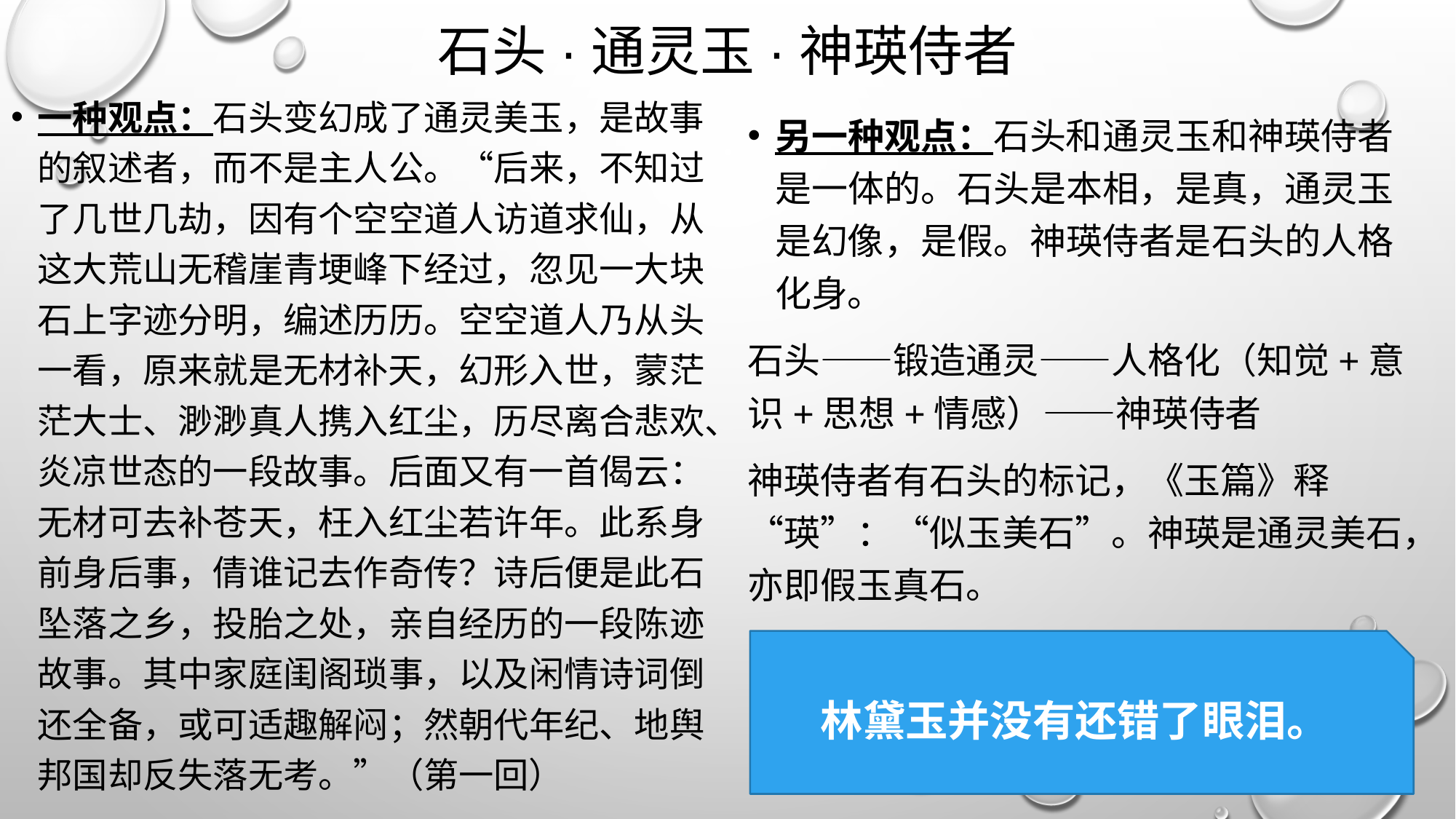

# 石头·通灵玉·神瑛侍者
一种观点：石头变幻成了通灵美玉，是故事的叙述者，而不是主人公。“后来，不知过了几世几劫，因有个空空道人访道求仙，从这大荒山无稽崖青埂峰下经过，忽见一大块石上字迹分明，编述历历。空空道人乃从头一看，原来就是无材补天，幻形入世，蒙茫茫大士、渺渺真人携入红尘，历尽离合悲欢、炎凉世态的一段故事。后面又有一首偈云：无材可去补苍天，枉入红尘若许年。此系身前身后事，倩谁记去作奇传？诗后便是此石坠落之乡，投胎之处，亲自经历的一段陈迹故事。其中家庭闺阁琐事，以及闲情诗词倒还全备，或可适趣解闷；然朝代年纪、地舆邦国却反失落无考。”（第一回）
另一种观点：石头和通灵玉和神瑛侍者是一体的。石头是本相，是真，通灵玉是幻像，是假。神瑛侍者是石头的人格化身。
石头——锻造通灵——人格化（知觉+意识+思想+情感）——神瑛侍者
神瑛侍者有石头的标记，《玉篇》释“瑛”：“似玉美石”。神瑛是通灵美石，亦即假玉真石。
林黛玉并没有还错了眼泪。